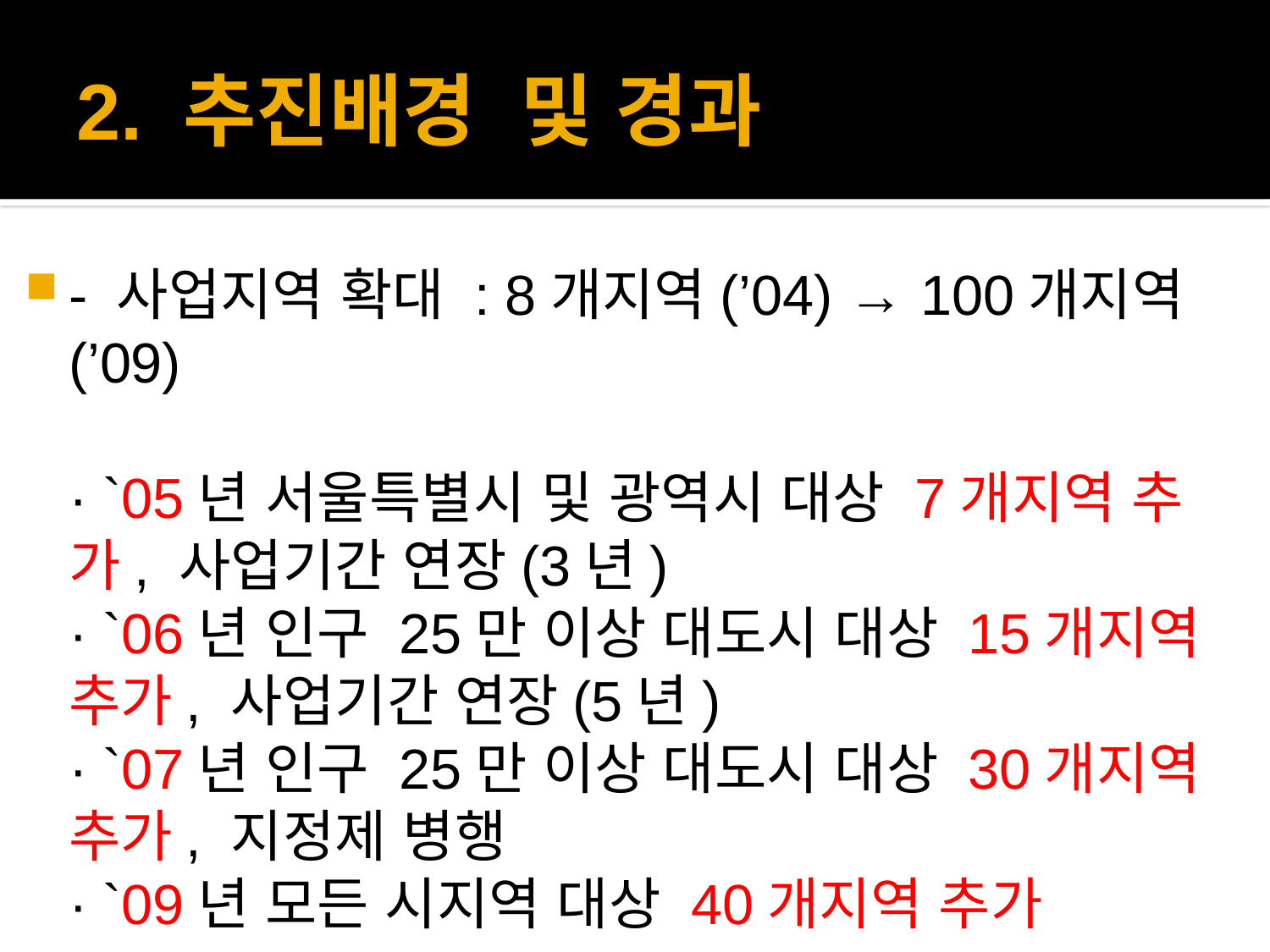

# 2. 추진배경  및 경과
- 사업지역 확대 : 8개지역(’04) → 100개지역(’09)

   ∙ `05년 서울특별시 및 광역시 대상 7개지역 추가, 사업기간 연장(3년)
   ∙ `06년 인구 25만 이상 대도시 대상 15개지역 추가, 사업기간 연장(5년)
   ∙ `07년 인구 25만 이상 대도시 대상 30개지역 추가, 지정제 병행
   ∙ `09년 모든 시지역 대상 40개지역 추가